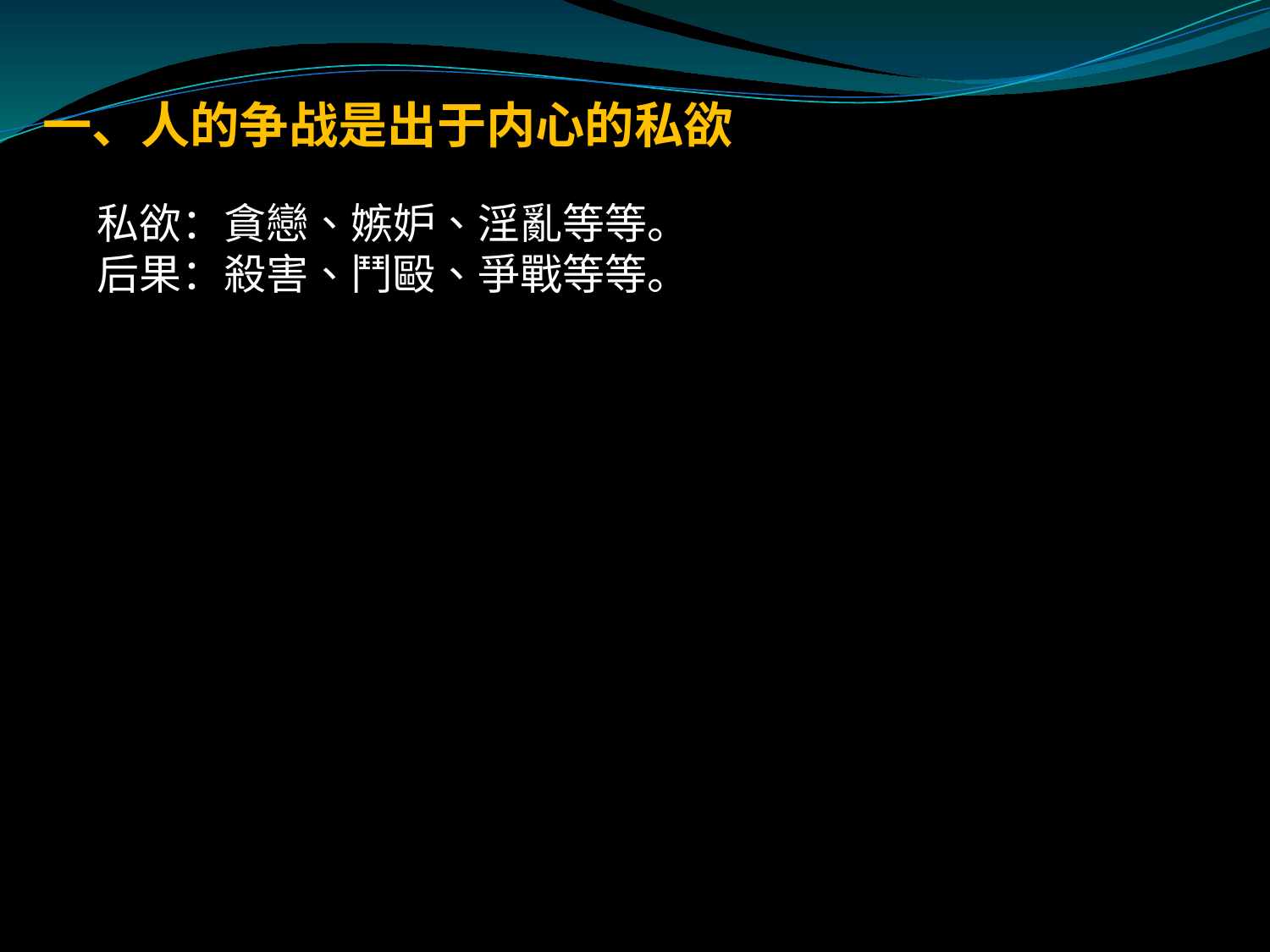

# 一、人的争战是出于内心的私欲
私欲：貪戀、嫉妒、淫亂等等。
后果：殺害、鬥毆、爭戰等等。